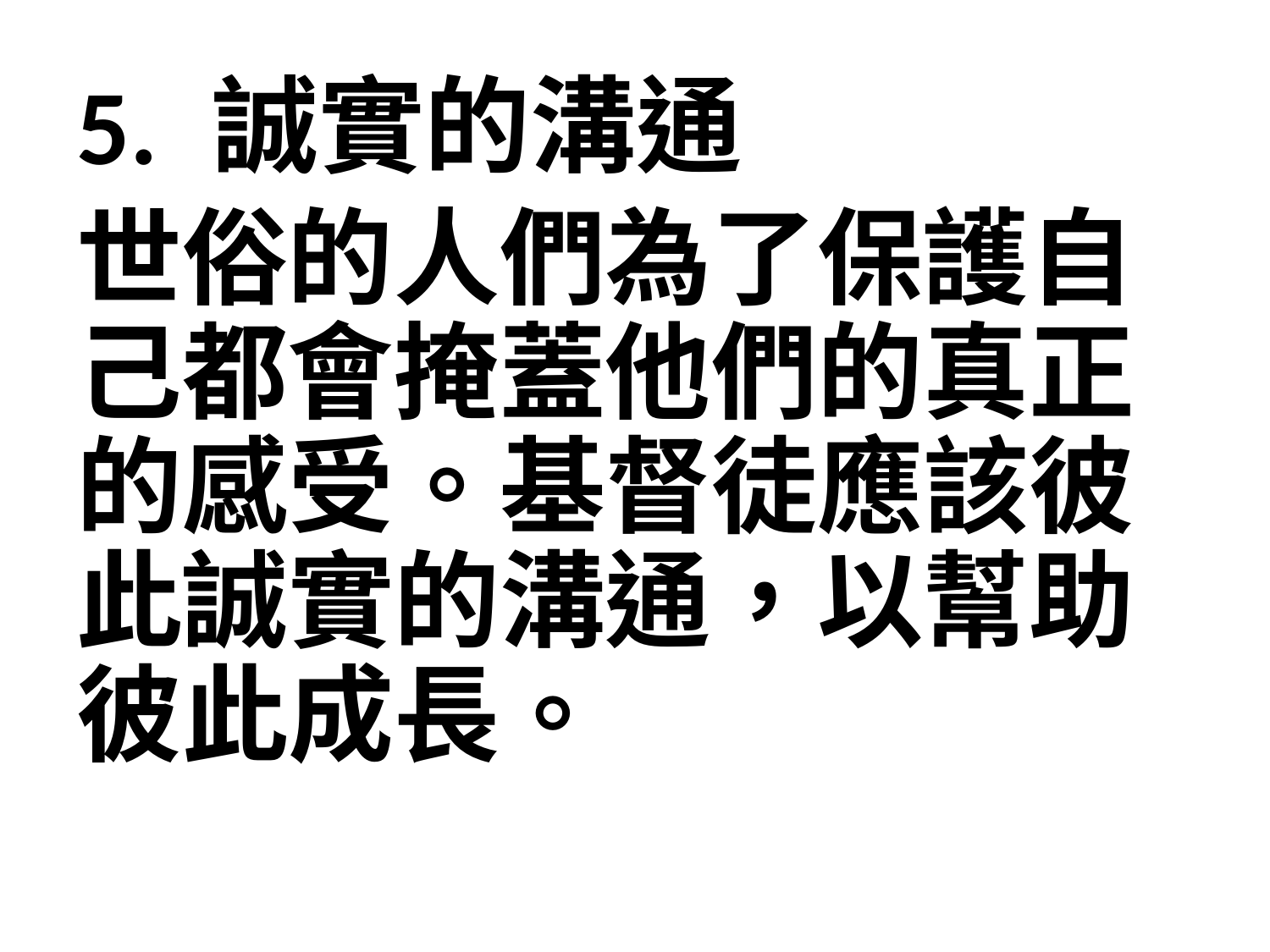

5. 誠實的溝通
世俗的人們為了保護自己都會掩蓋他們的真正的感受。基督徒應該彼此誠實的溝通，以幫助彼此成長。